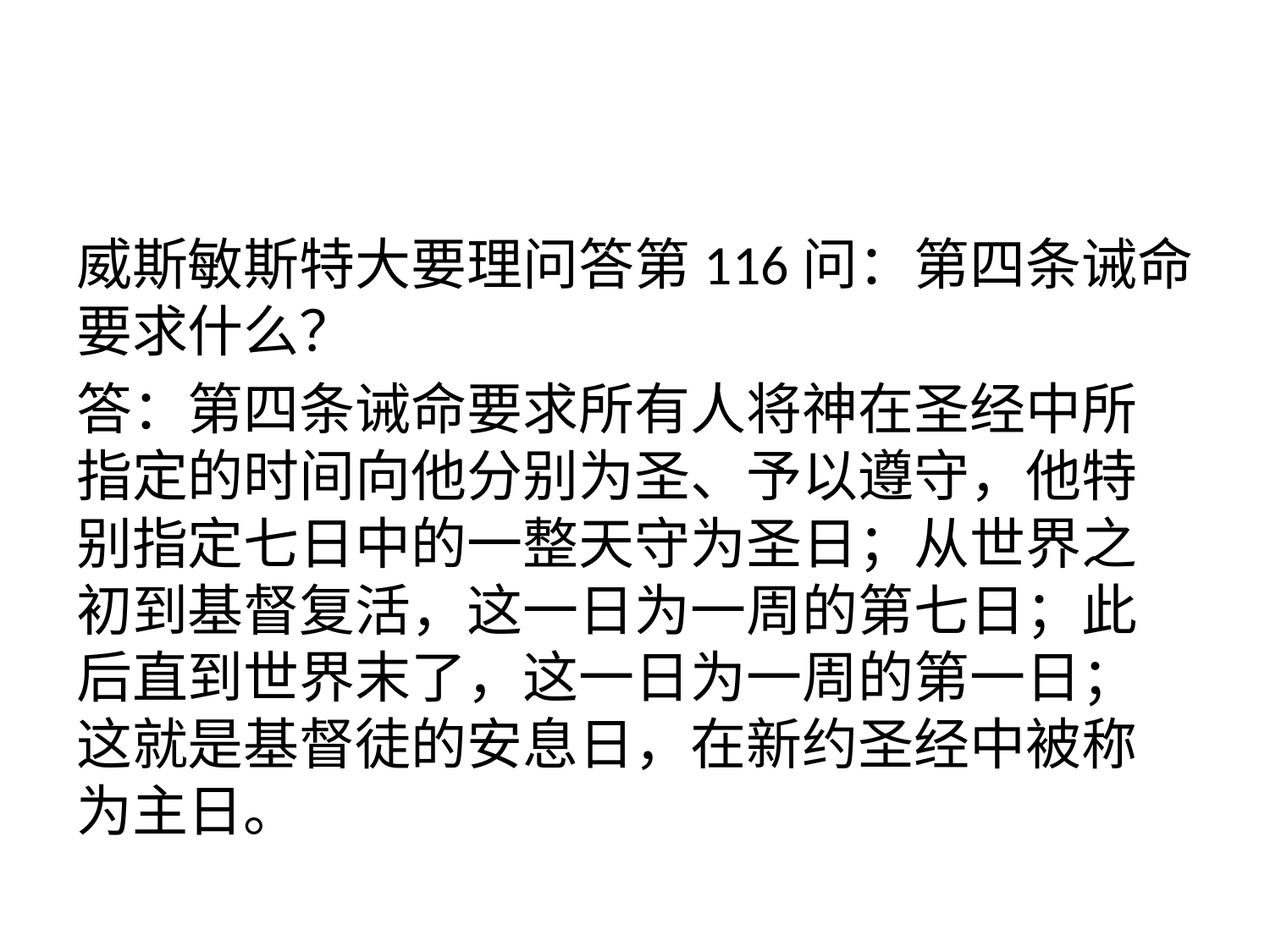

#
威斯敏斯特大要理问答第116问：第四条诫命要求什么？
答：第四条诫命要求所有人将神在圣经中所指定的时间向他分别为圣、予以遵守，他特别指定七日中的一整天守为圣日；从世界之初到基督复活，这一日为一周的第七日；此后直到世界末了，这一日为一周的第一日；这就是基督徒的安息日，在新约圣经中被称为主日。